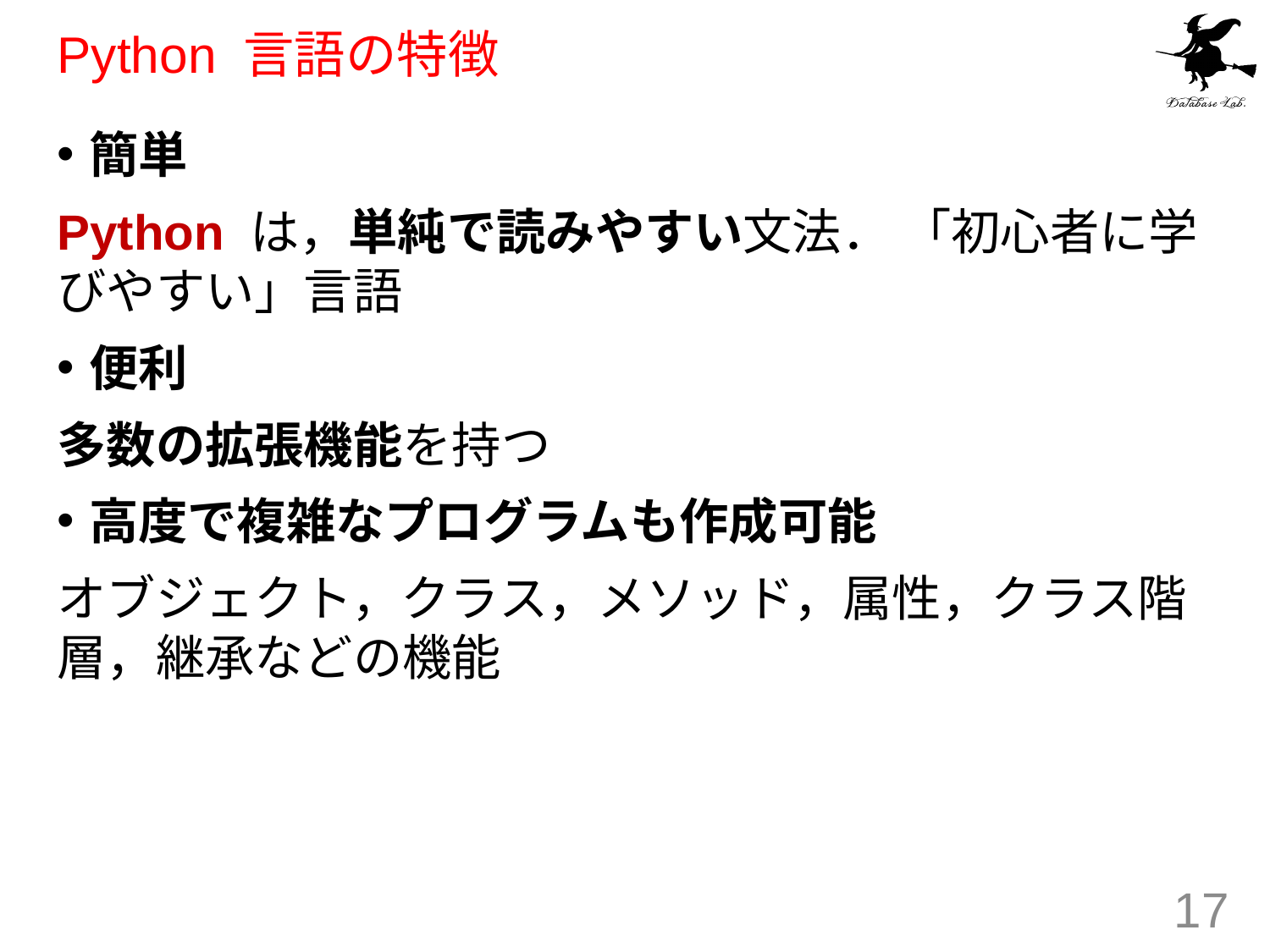

# Python 言語の特徴
簡単
Python は，単純で読みやすい文法． 「初心者に学びやすい」言語
便利
多数の拡張機能を持つ
高度で複雑なプログラムも作成可能
オブジェクト，クラス，メソッド，属性，クラス階層，継承などの機能

17